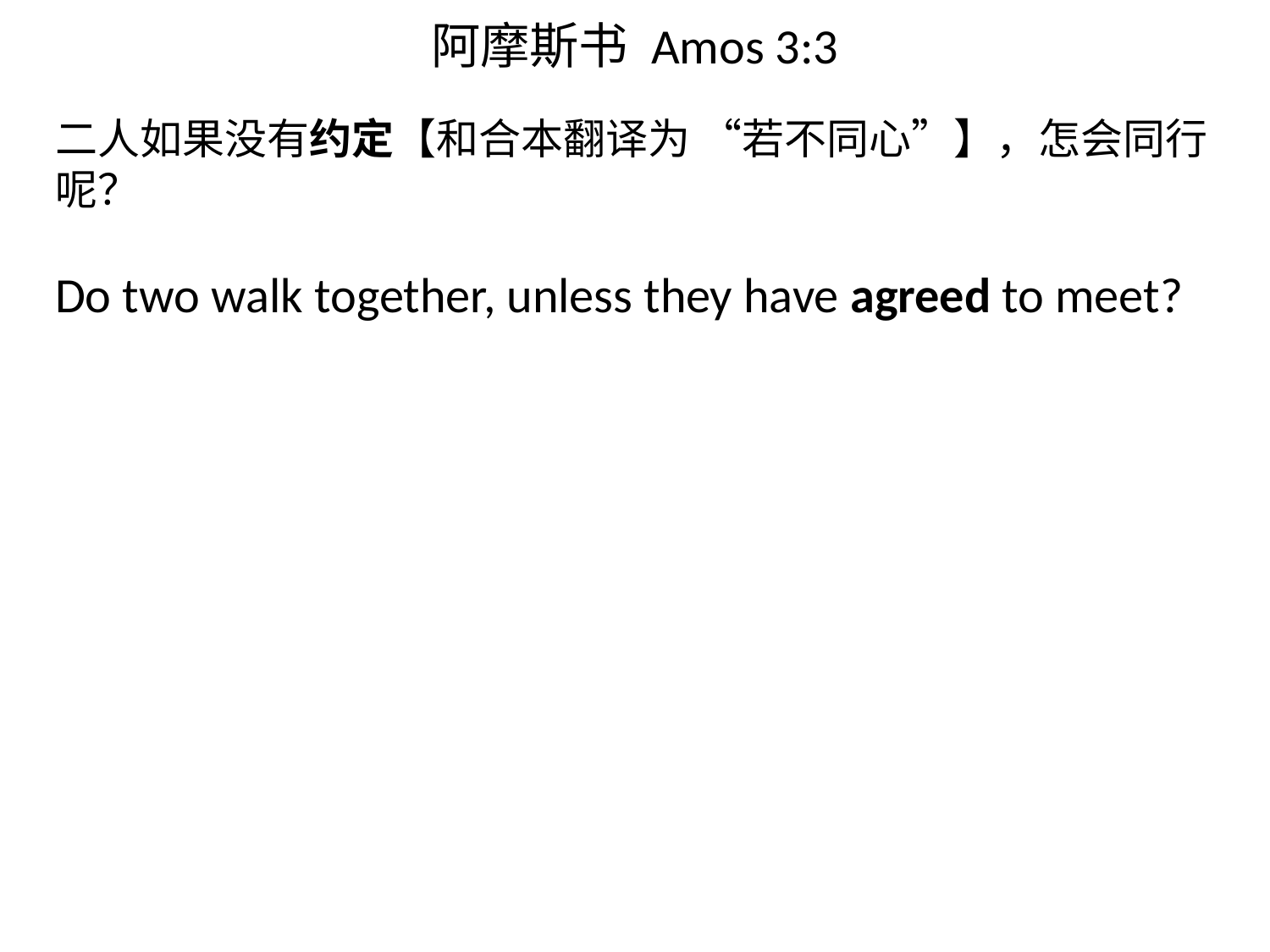

# 阿摩斯书 Amos 3:3
二人如果没有约定【和合本翻译为 “若不同心”】，怎会同行呢？

Do two walk together, unless they have agreed to meet?